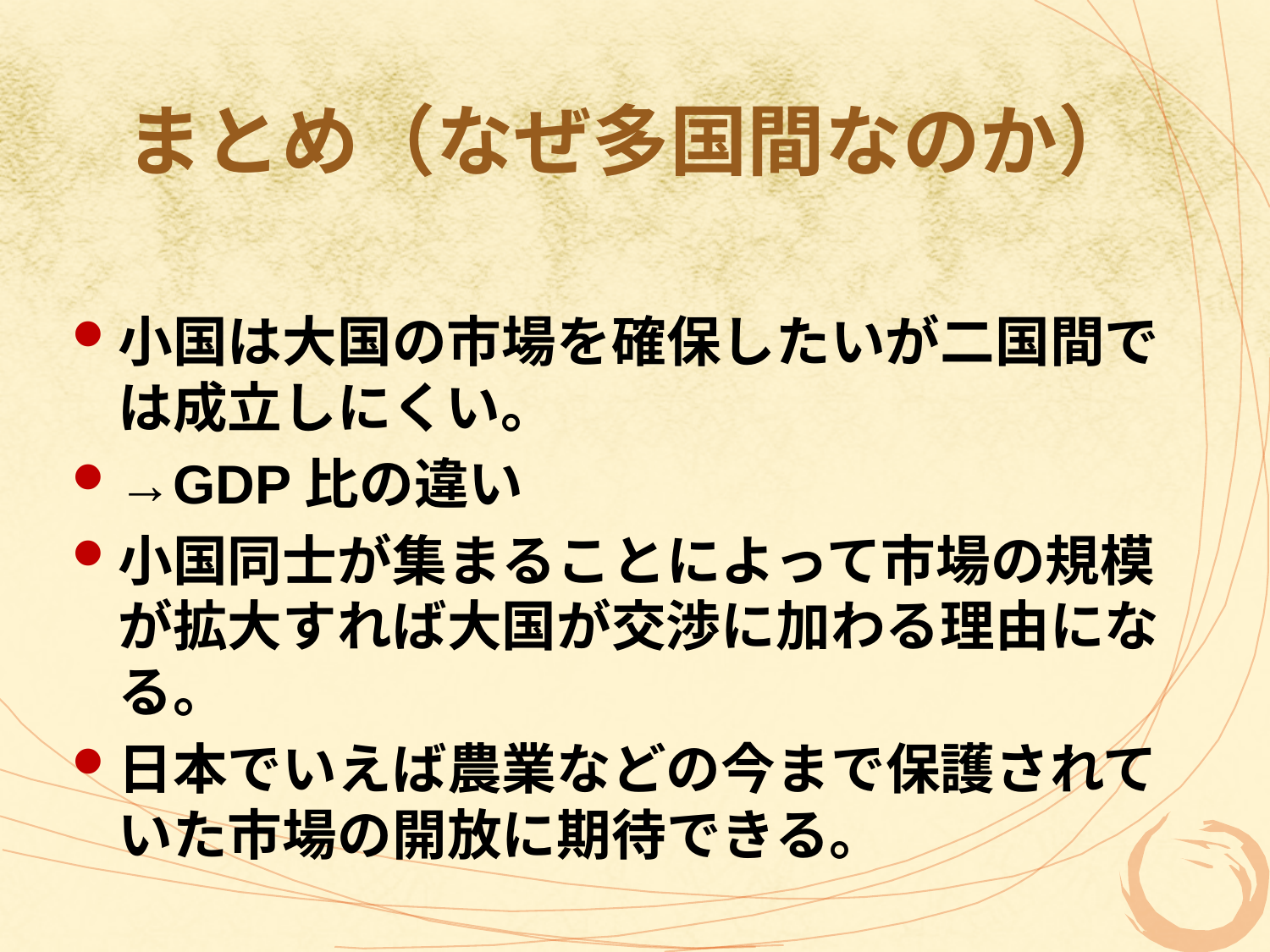

# まとめ（なぜ多国間なのか）

小国は大国の市場を確保したいが二国間では成立しにくい。
→GDP比の違い
小国同士が集まることによって市場の規模が拡大すれば大国が交渉に加わる理由になる。
日本でいえば農業などの今まで保護されていた市場の開放に期待できる。